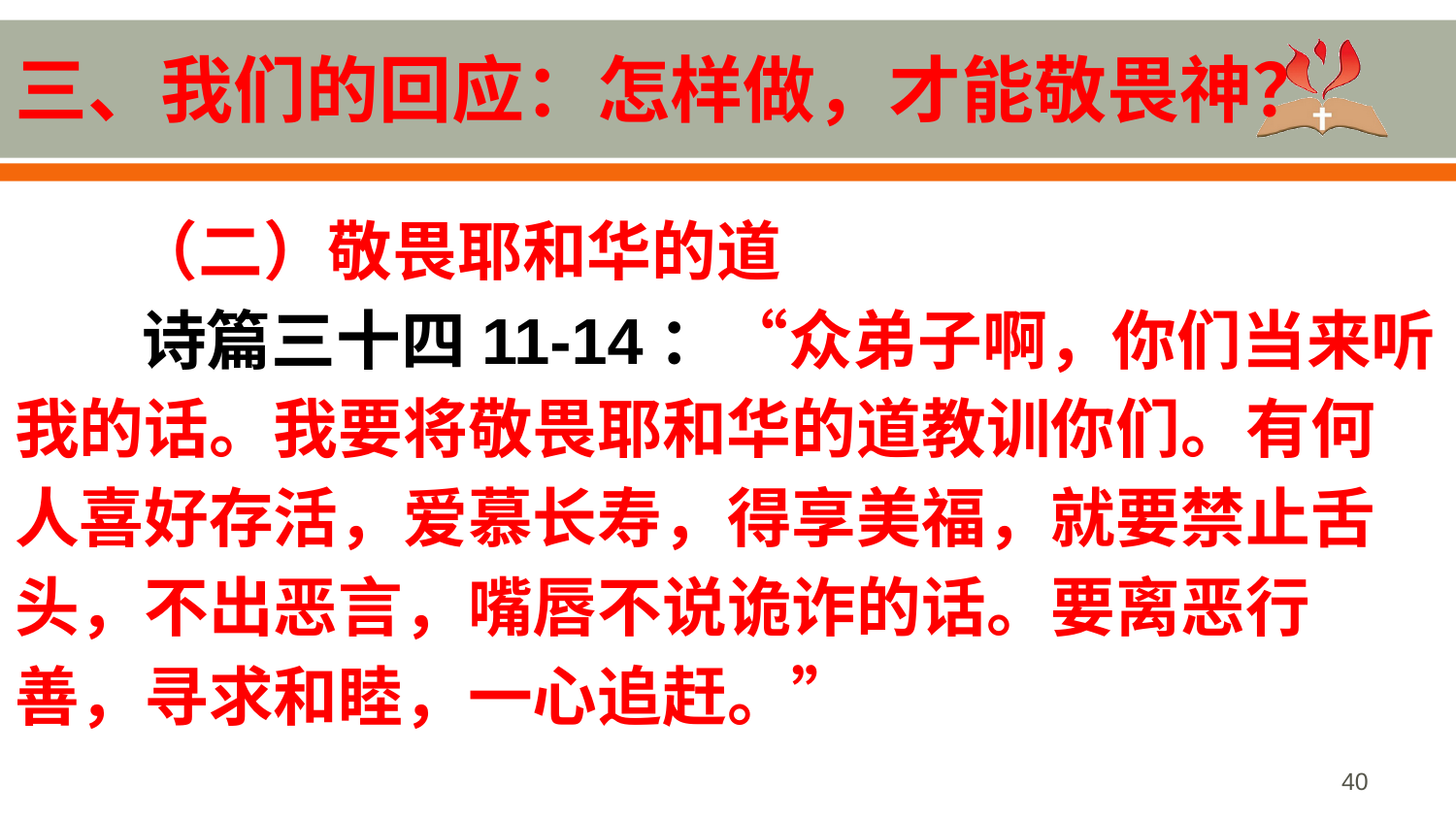

# 三、我们的回应：怎样做，才能敬畏神？
       （二）敬畏耶和华的道
诗篇三十四11-14：“众弟子啊，你们当来听我的话。我要将敬畏耶和华的道教训你们。有何人喜好存活，爱慕长寿，得享美福，就要禁止舌头，不出恶言，嘴唇不说诡诈的话。要离恶行善，寻求和睦，一心追赶。”

40